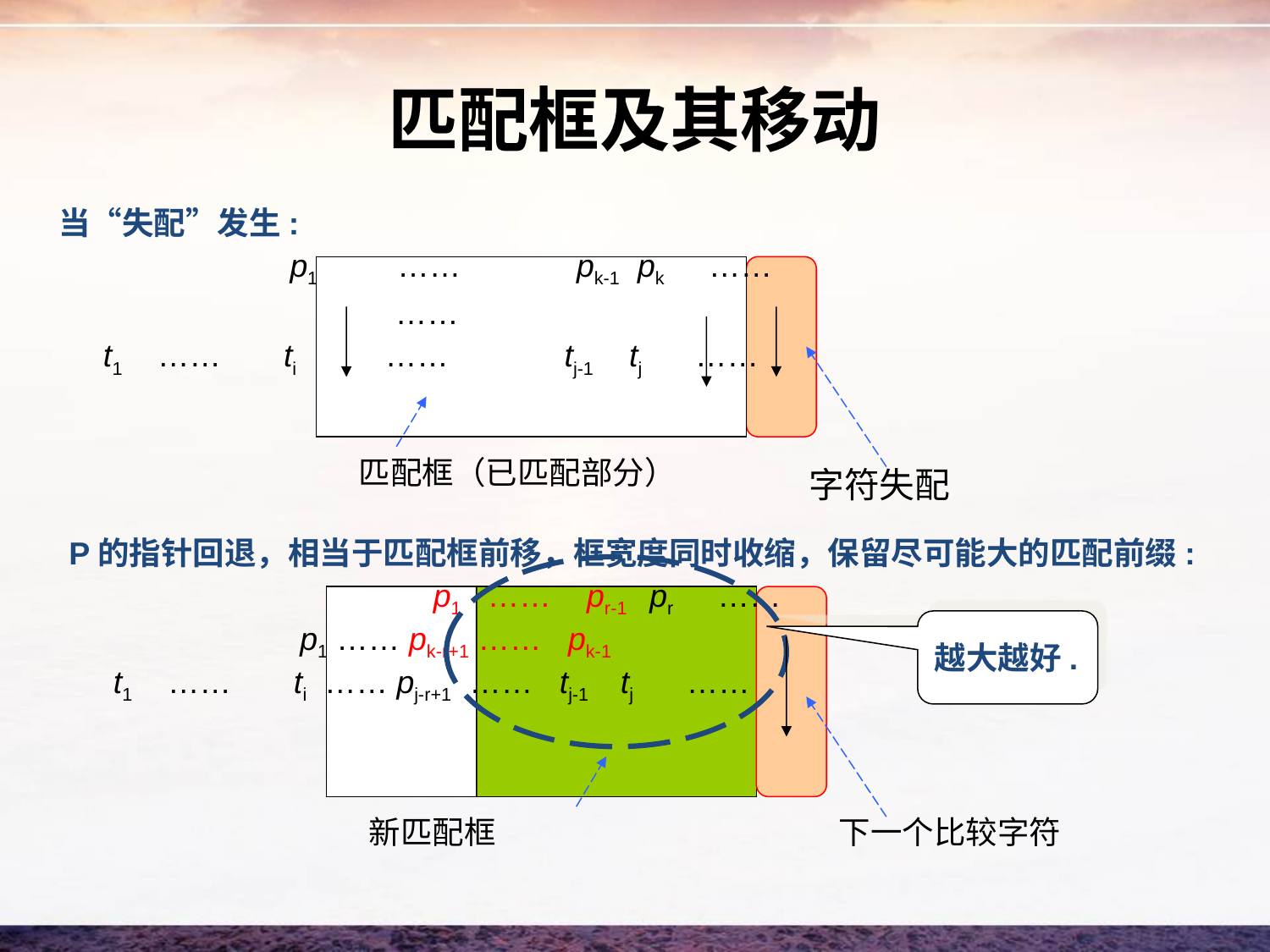

# 匹配框及其移动
当“失配”发生:
                          p1         ……             pk-1  pk     ……
                                      ……
     t1    ……       ti          ……             tj-1    tj      ……

匹配框（已匹配部分）
字符失配
P的指针回退，相当于匹配框前移，框宽度同时收缩，保留尽可能大的匹配前缀:
                                         p1   ……    pr-1   pr     ……
                          p1 …… pk-r+1 ……   pk-1
     t1    ……       ti  …… pj-r+1  ……   tj-1    tj      ……

越大越好.

新匹配框
下一个比较字符